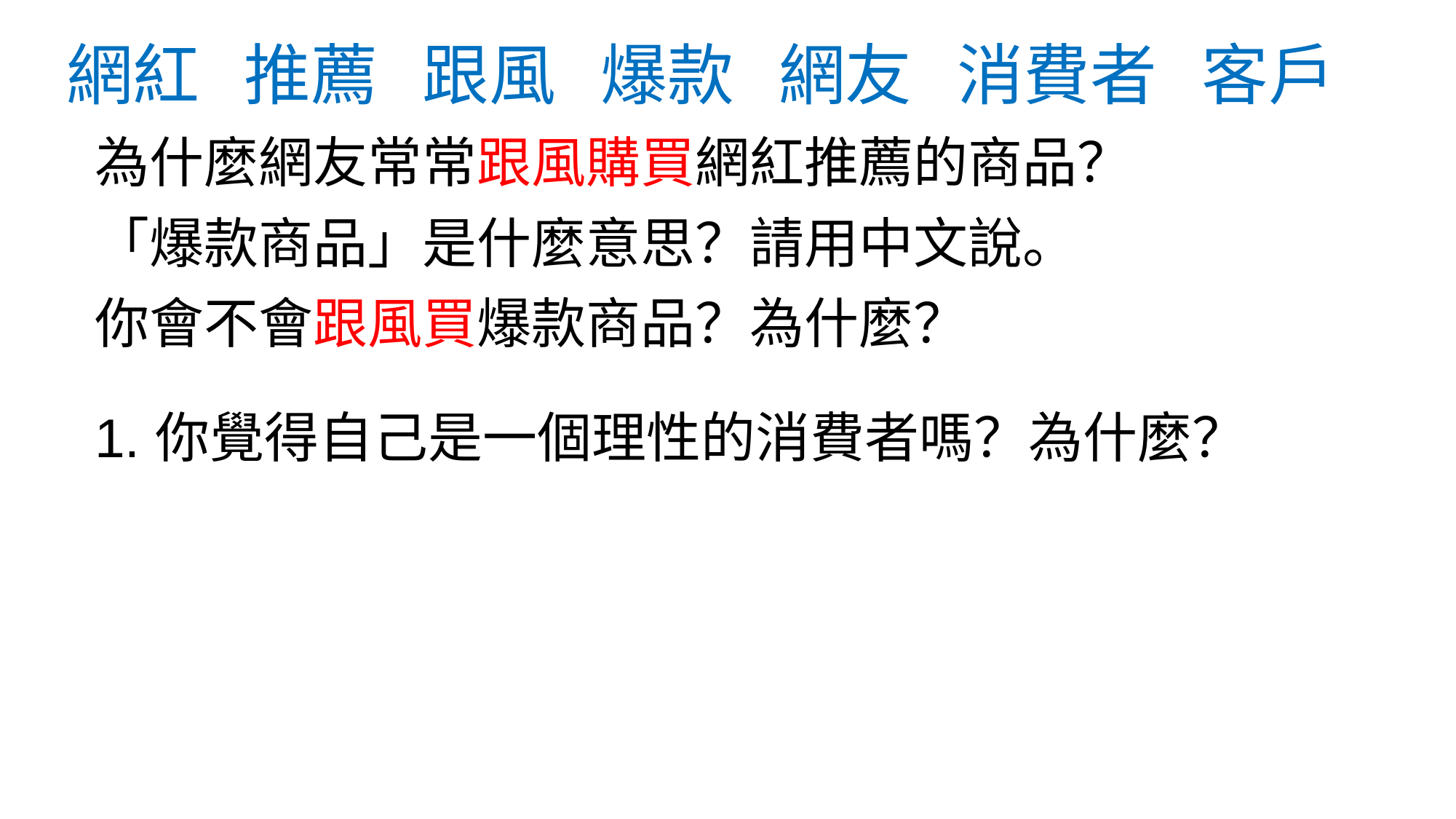

# 網紅   推薦   跟風   爆款   網友   消費者   客戶
為什麼網友常常跟風購買網紅推薦的商品？
「爆款商品」是什麼意思？請用中文說。
你會不會跟風買爆款商品？為什麼？
你覺得自己是一個理性的消費者嗎？為什麼？